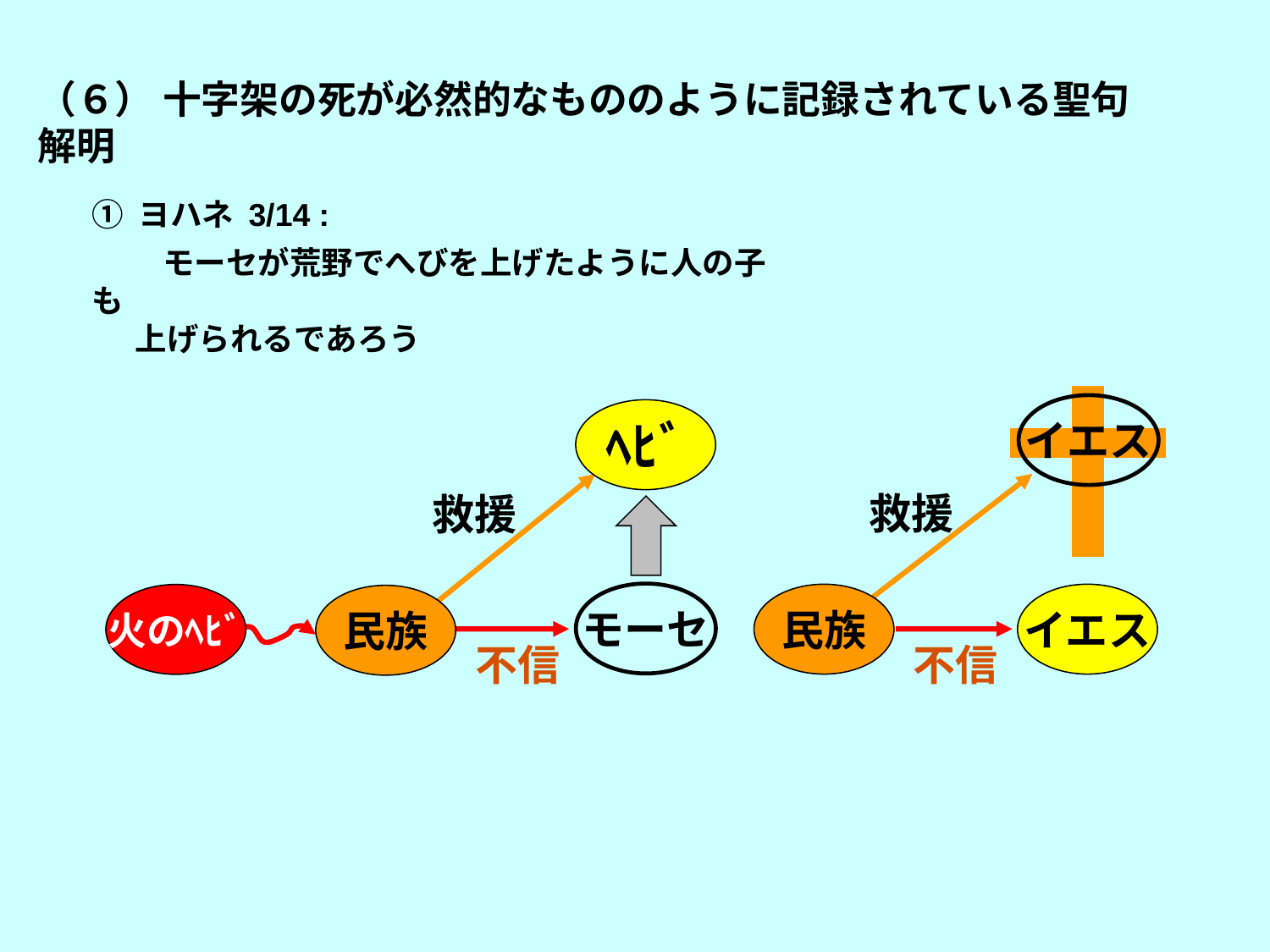

（６） 十字架の死が必然的なもののように記録されている聖句解明
① ヨハネ 3/14 :
　　 モーセが荒野でへびを上げたように人の子も
     上げられるであろう

イエス
ﾍﾋﾞ

救援
救援

モーセ
民族
イエス
火のﾍﾋﾞ
民族

不信
不信